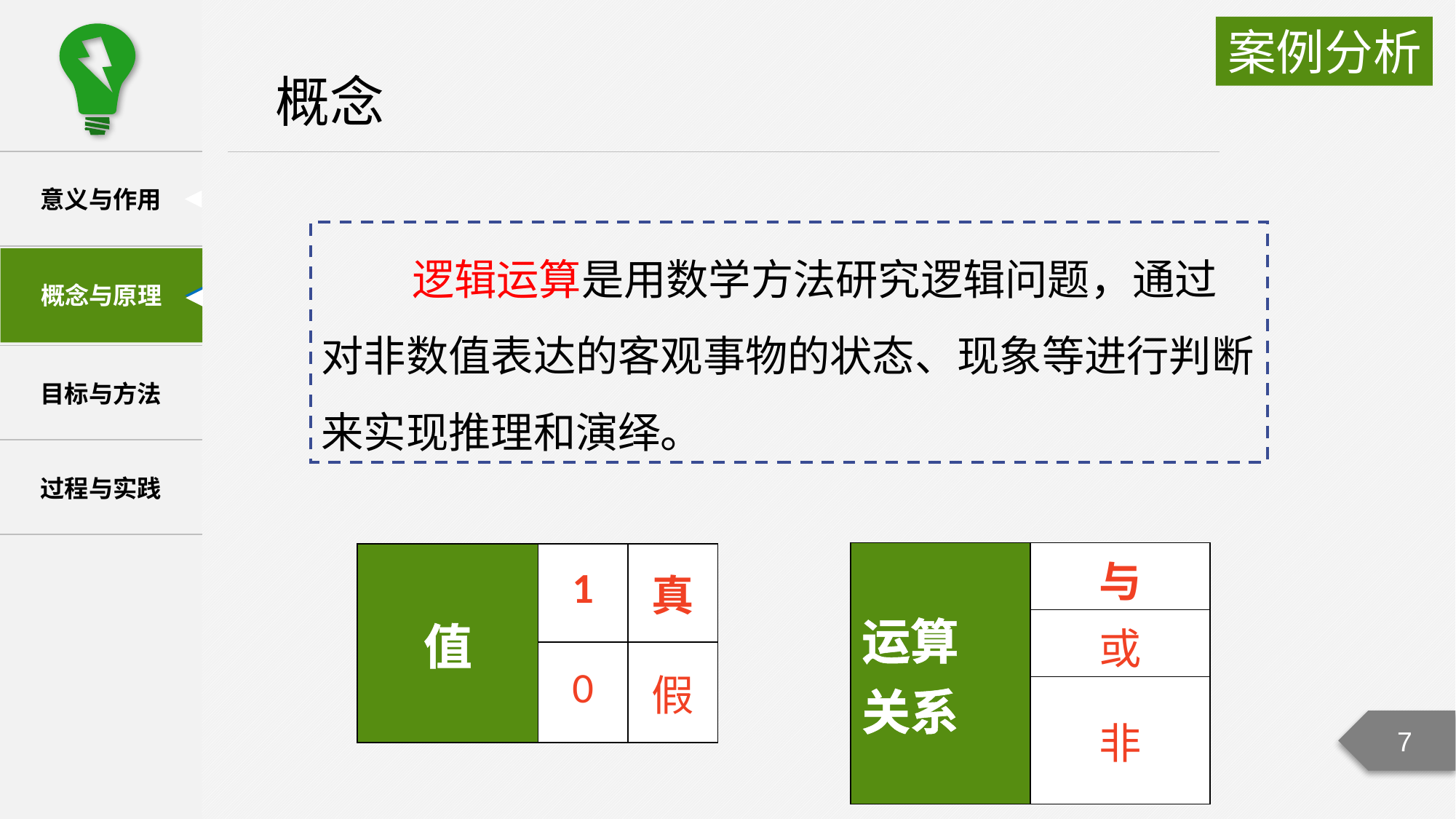

逻辑运算是用数学方法研究逻辑问题，通过对非数值表达的客观事物的状态、现象等进行判断来实现推理和演绎。
| 运算 关系 | 与 |
| --- | --- |
|  | 或 |
|  | 非 |
| 值 | 1 | 真 |
| --- | --- | --- |
|  | 0 | 假 |